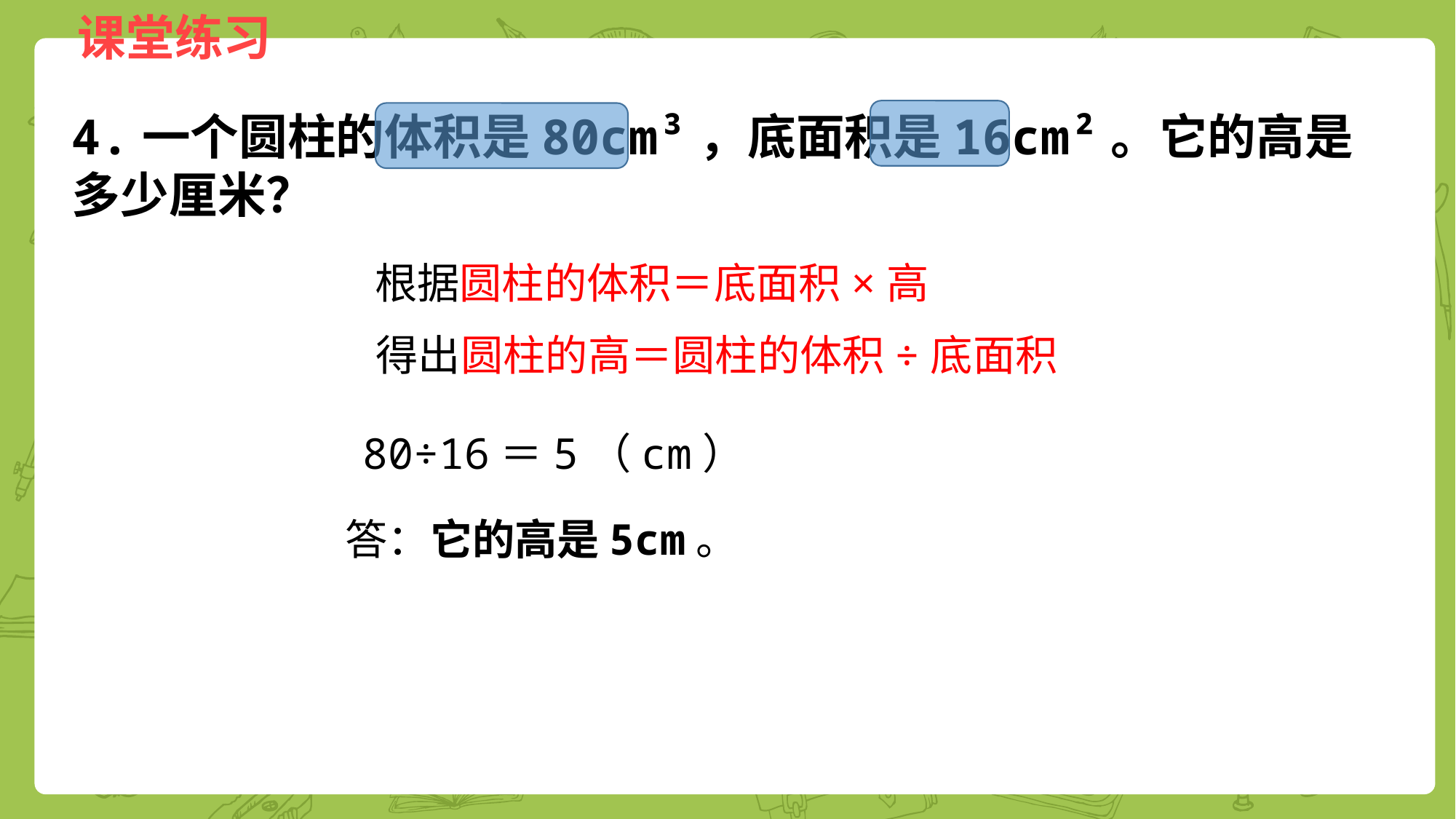

4.一个圆柱的体积是80cm³，底面积是16cm²。它的高是多少厘米？

根据圆柱的体积＝底面积×高
得出圆柱的高＝圆柱的体积÷底面积
80÷16＝5（cm）
答：它的高是5cm。